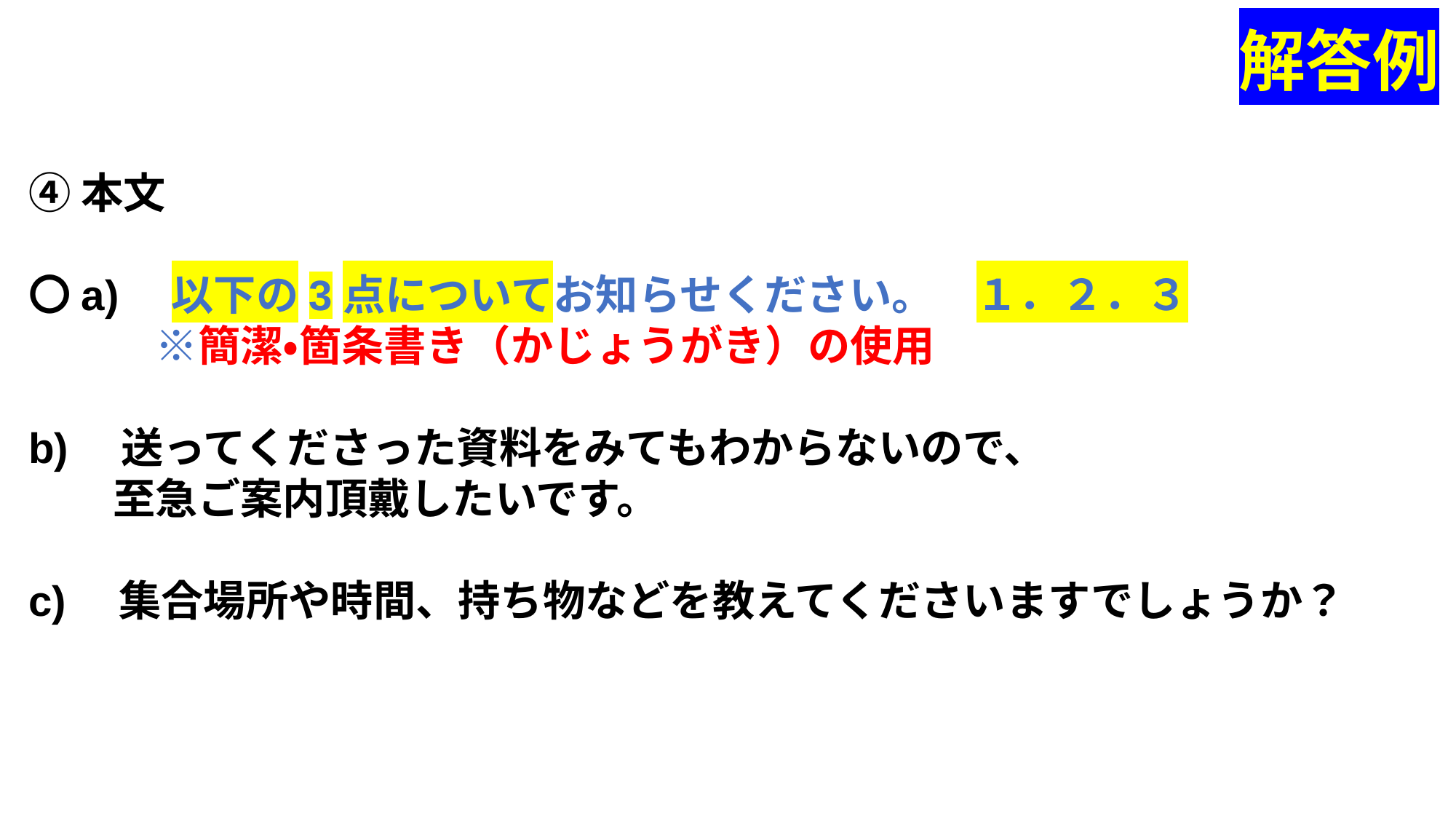

解答例

④本文

〇a)　以下の3点についてお知らせください。　１．２．３
　　　※簡潔・箇条書き（かじょうがき）の使用

b)　送ってくださった資料をみてもわからないので、
　　至急ご案内頂戴したいです。

c)　集合場所や時間、持ち物などを教えてくださいますでしょうか？